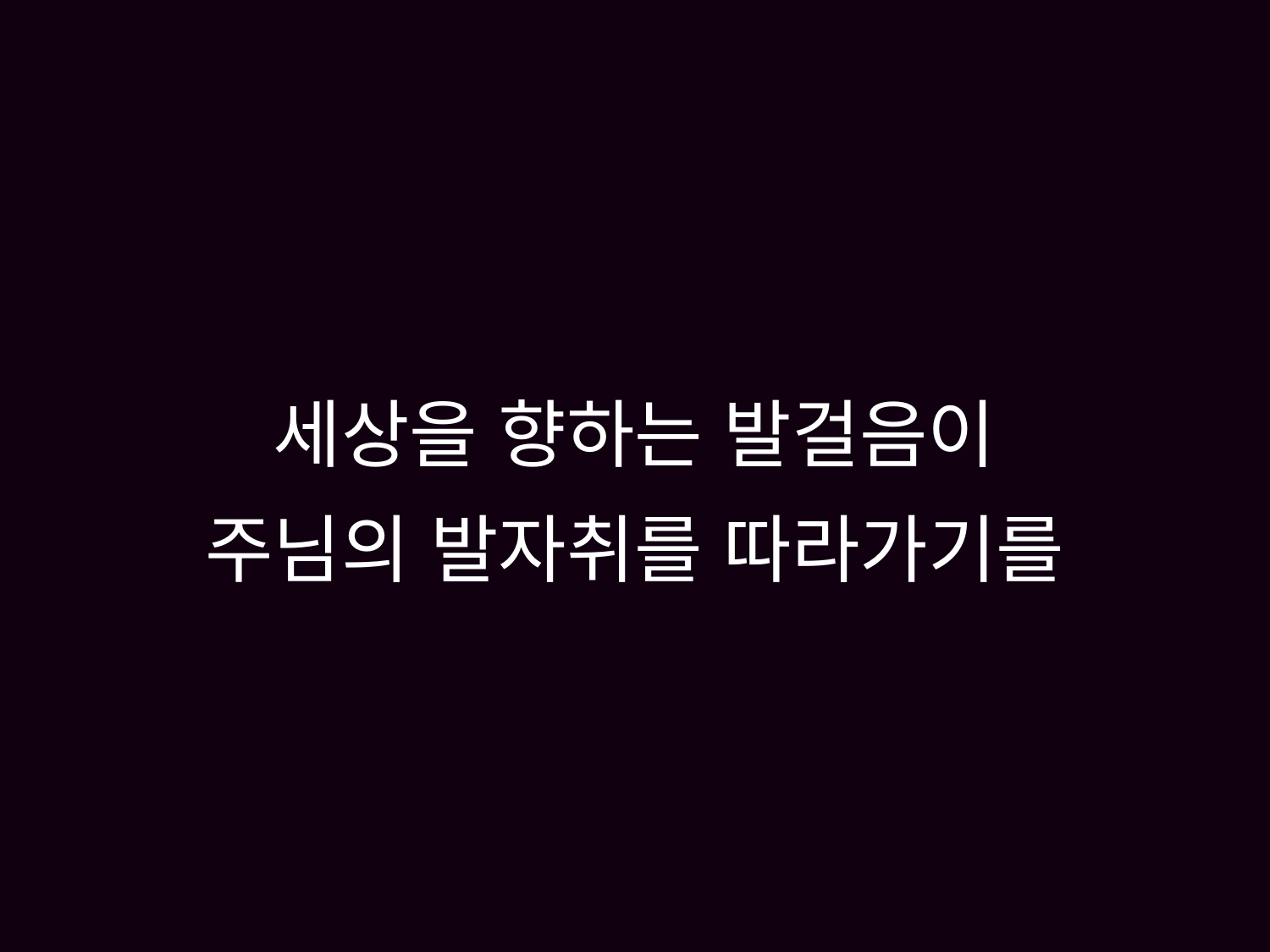

# 세상을 향하는 발걸음이 주님의 발자취를 따라가기를